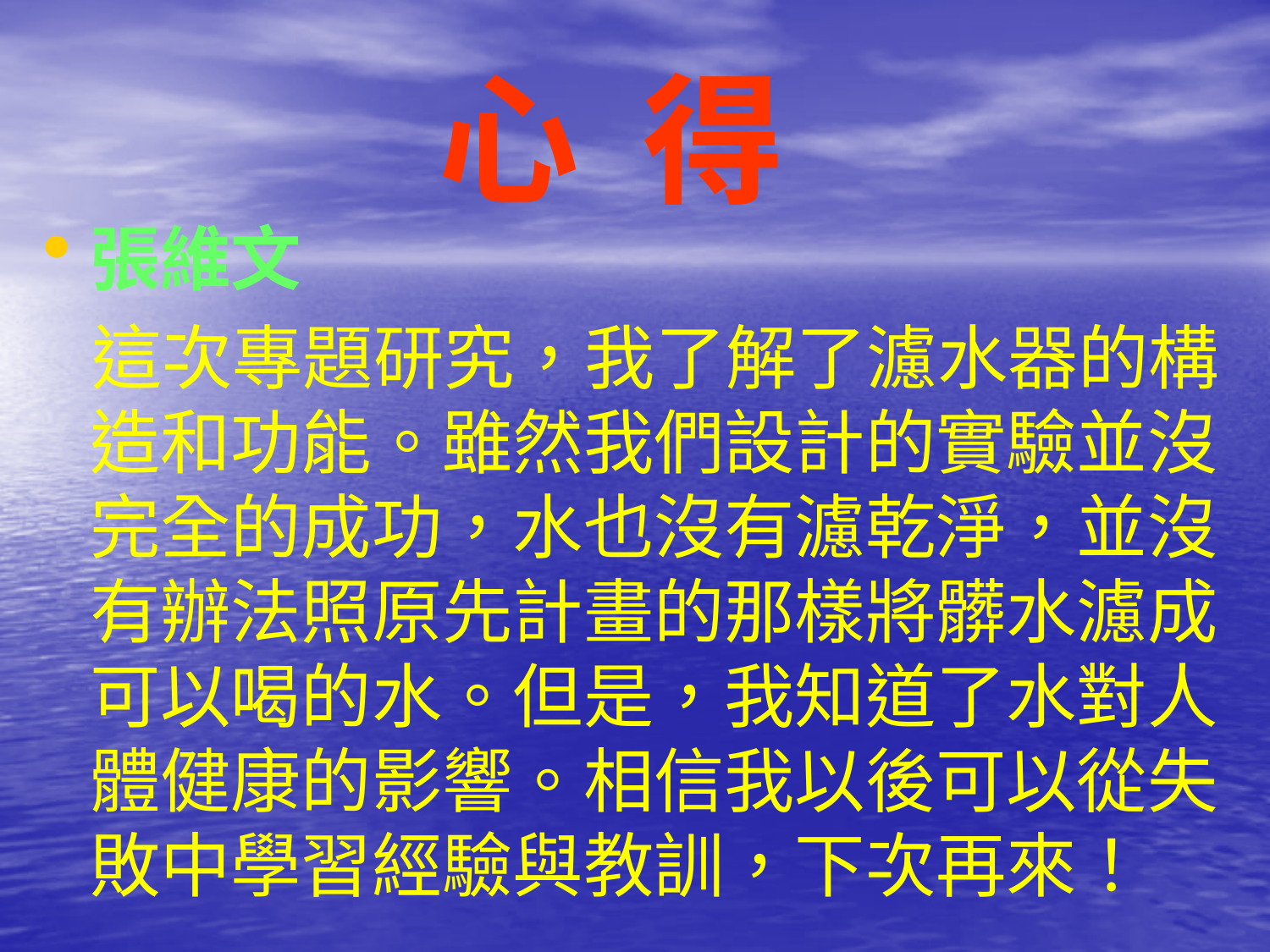

# 心  得
張維文
  這次專題研究，我了解了濾水器的構造和功能。雖然我們設計的實驗並沒完全的成功，水也沒有濾乾淨，並沒有辦法照原先計畫的那樣將髒水濾成可以喝的水。但是，我知道了水對人體健康的影響。相信我以後可以從失敗中學習經驗與教訓，下次再來！